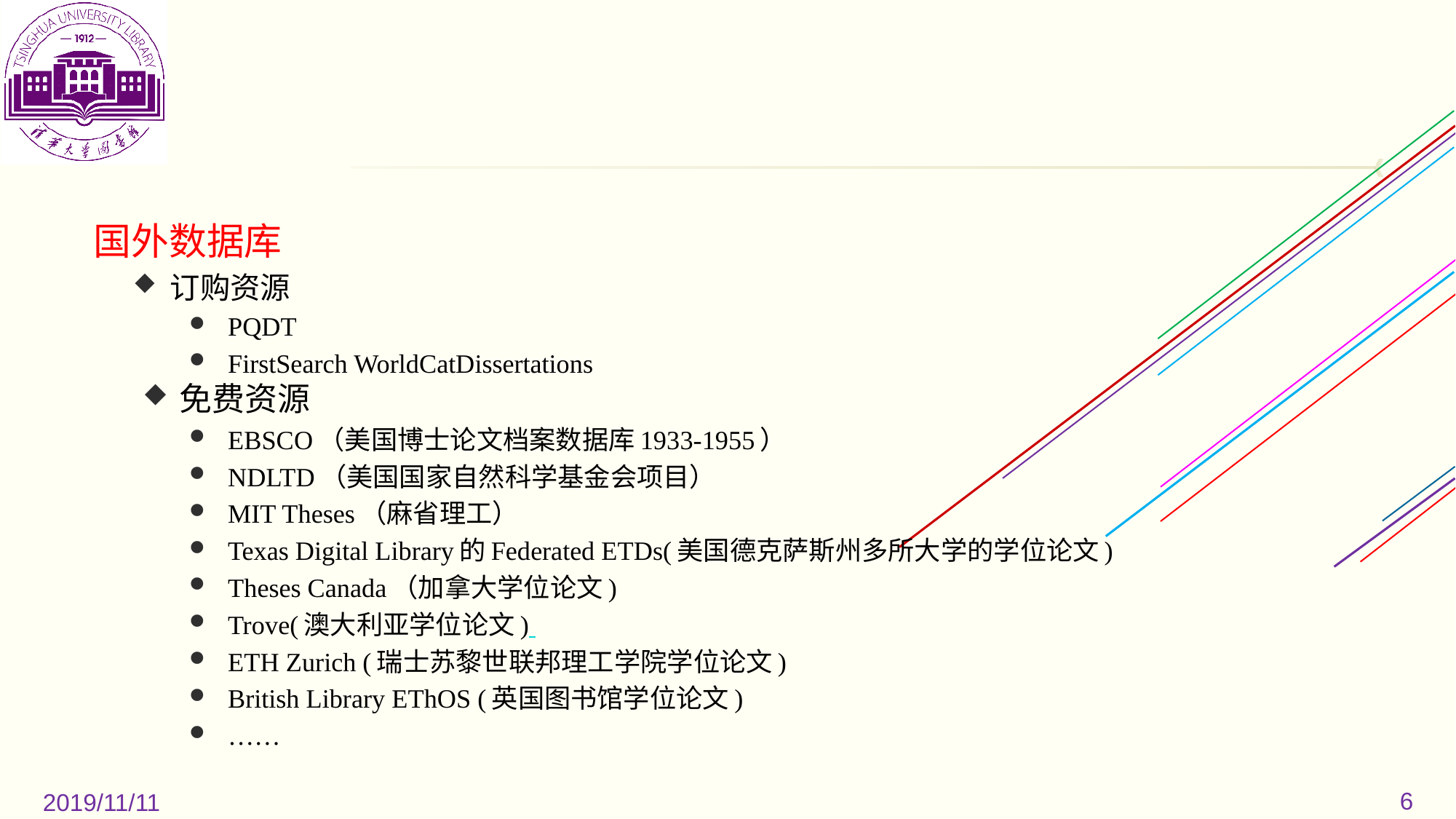

国外数据库
订购资源
PQDT
FirstSearch WorldCatDissertations
免费资源
EBSCO（美国博士论文档案数据库1933-1955）
NDLTD（美国国家自然科学基金会项目）
MIT Theses（麻省理工）
Texas Digital Library的Federated ETDs(美国德克萨斯州多所大学的学位论文)
Theses Canada（加拿大学位论文)
Trove(澳大利亚学位论文)
ETH Zurich (瑞士苏黎世联邦理工学院学位论文)
British Library EThOS (英国图书馆学位论文)
……
6
2019/11/11